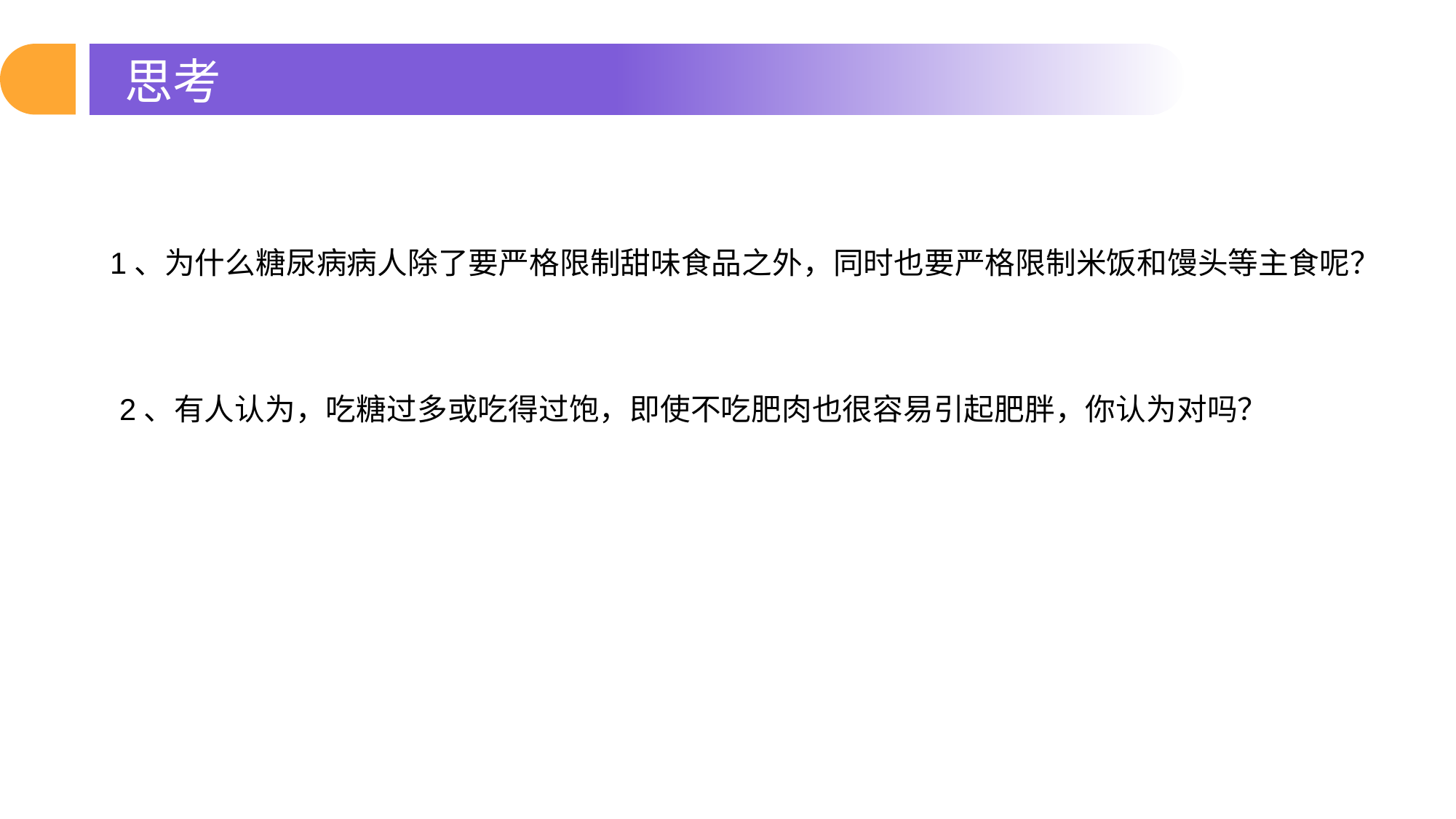

思考
1、为什么糖尿病病人除了要严格限制甜味食品之外，同时也要严格限制米饭和馒头等主食呢？
2、有人认为，吃糖过多或吃得过饱，即使不吃肥肉也很容易引起肥胖，你认为对吗？